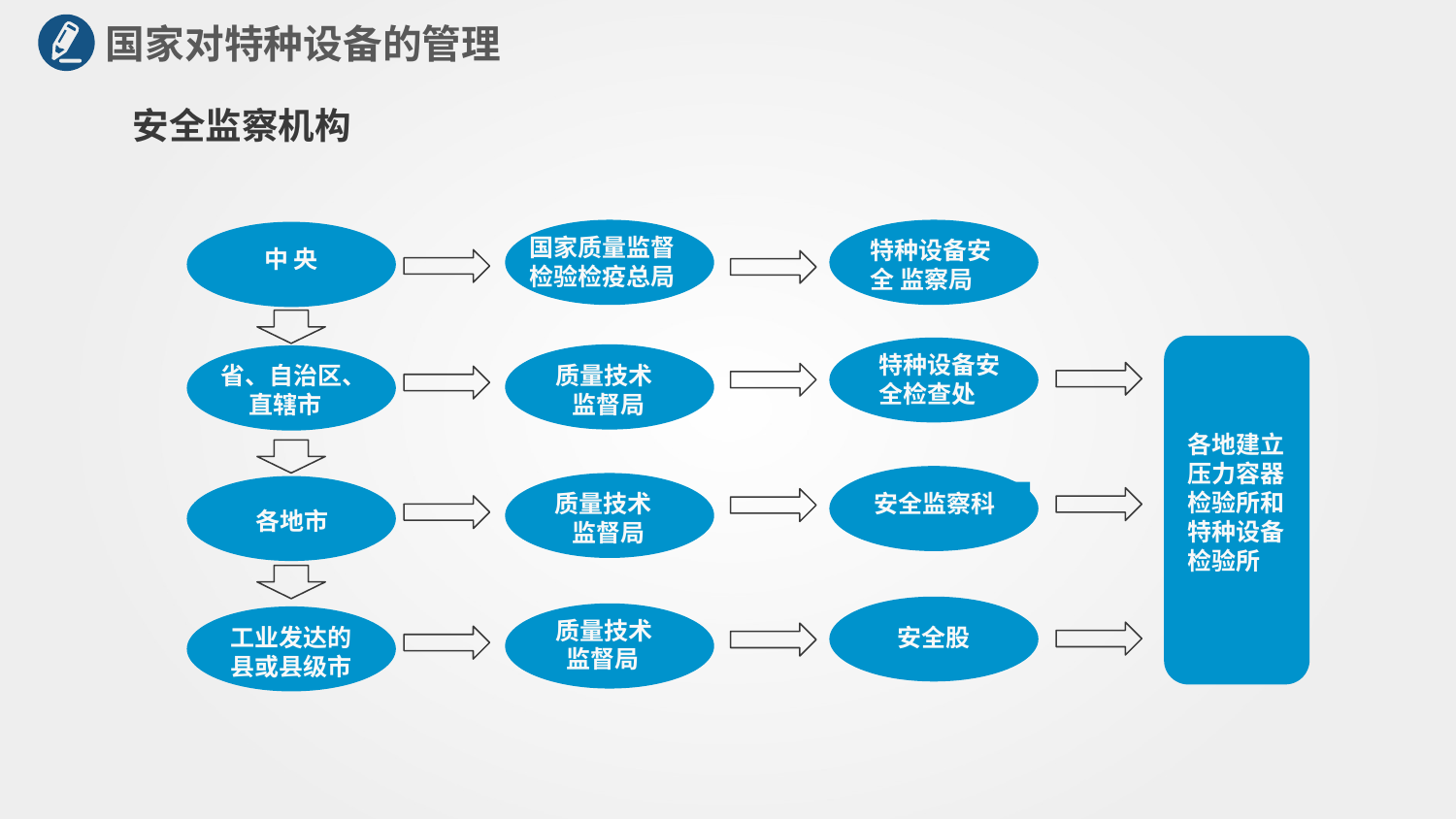

国家对特种设备的管理

安全监察机构

国家质量监督检验检疫总局
特种设备安全 监察局
中 央

特种设备安全检查处

省、自治区、
    直辖市
质量技术
  监督局

各地建立压力容器检验所和特种设备检验所

质量技术
  监督局
安全监察科

各地市

质量技术
 监督局
工业发达的县或县级市
安全股